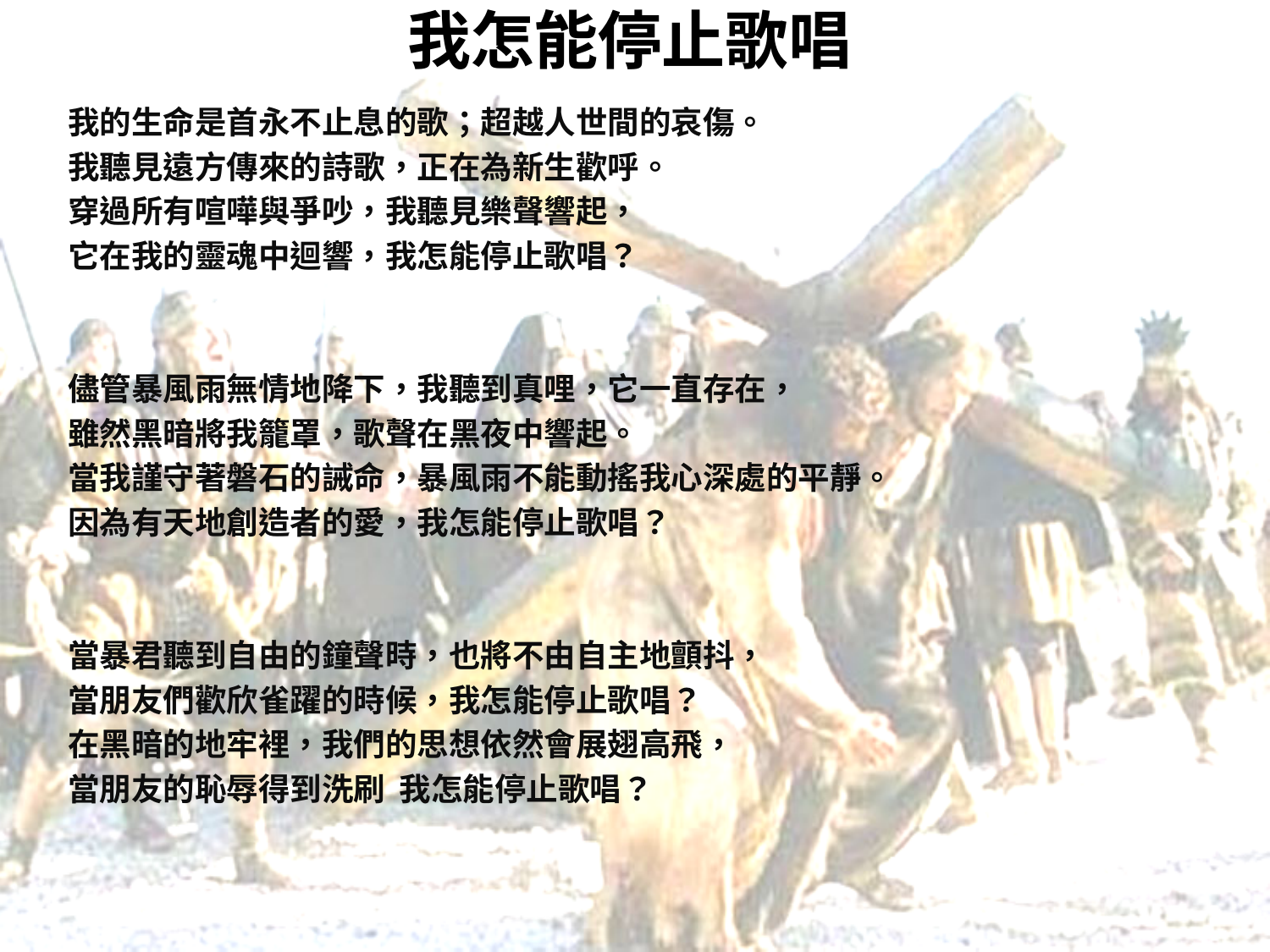

# 我怎能停止歌唱
我的生命是首永不止息的歌；超越人世間的哀傷。
我聽見遠方傳來的詩歌，正在為新生歡呼。
穿過所有喧嘩與爭吵，我聽見樂聲響起，
它在我的靈魂中迴響，我怎能停止歌唱？

儘管暴風雨無情地降下，我聽到真哩，它一直存在，
雖然黑暗將我籠罩，歌聲在黑夜中響起。
當我謹守著磐石的誡命，暴風雨不能動搖我心深處的平靜。
因為有天地創造者的愛，我怎能停止歌唱？

當暴君聽到自由的鐘聲時，也將不由自主地顫抖，
當朋友們歡欣雀躍的時候，我怎能停止歌唱？
在黑暗的地牢裡，我們的思想依然會展翅高飛，
當朋友的恥辱得到洗刷  我怎能停止歌唱？